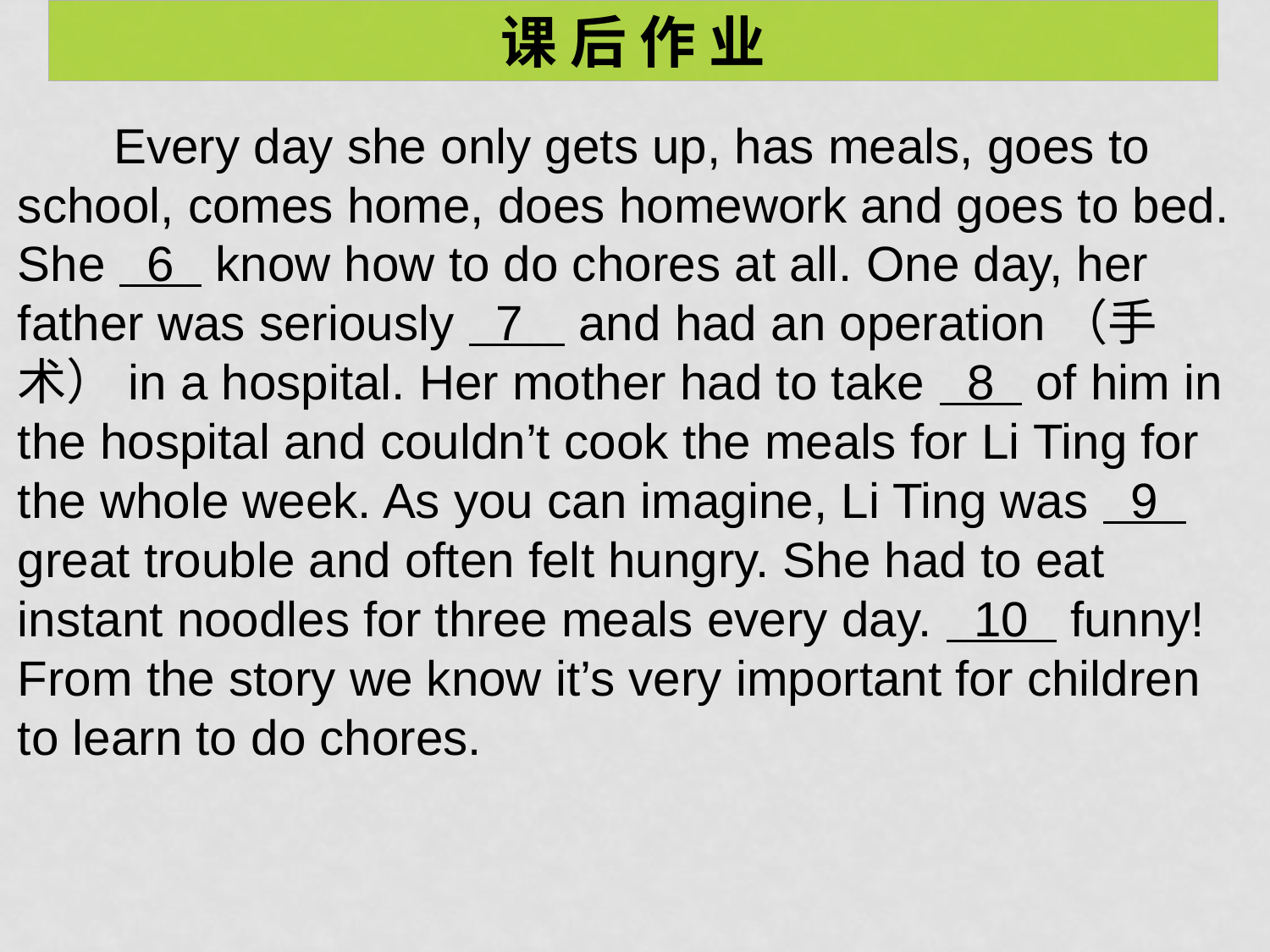

课 后 作 业
       Every day she only gets up, has meals, goes to school, comes home, does homework and goes to bed. She   6   know how to do chores at all. One day, her father was seriously   7    and had an operation（手术）in a hospital. Her mother had to take   8   of him in the hospital and couldn’t cook the meals for Li Ting for the whole week. As you can imagine, Li Ting was   9   great trouble and often felt hungry. She had to eat instant noodles for three meals every day.   10   funny! From the story we know it’s very important for children to learn to do chores.